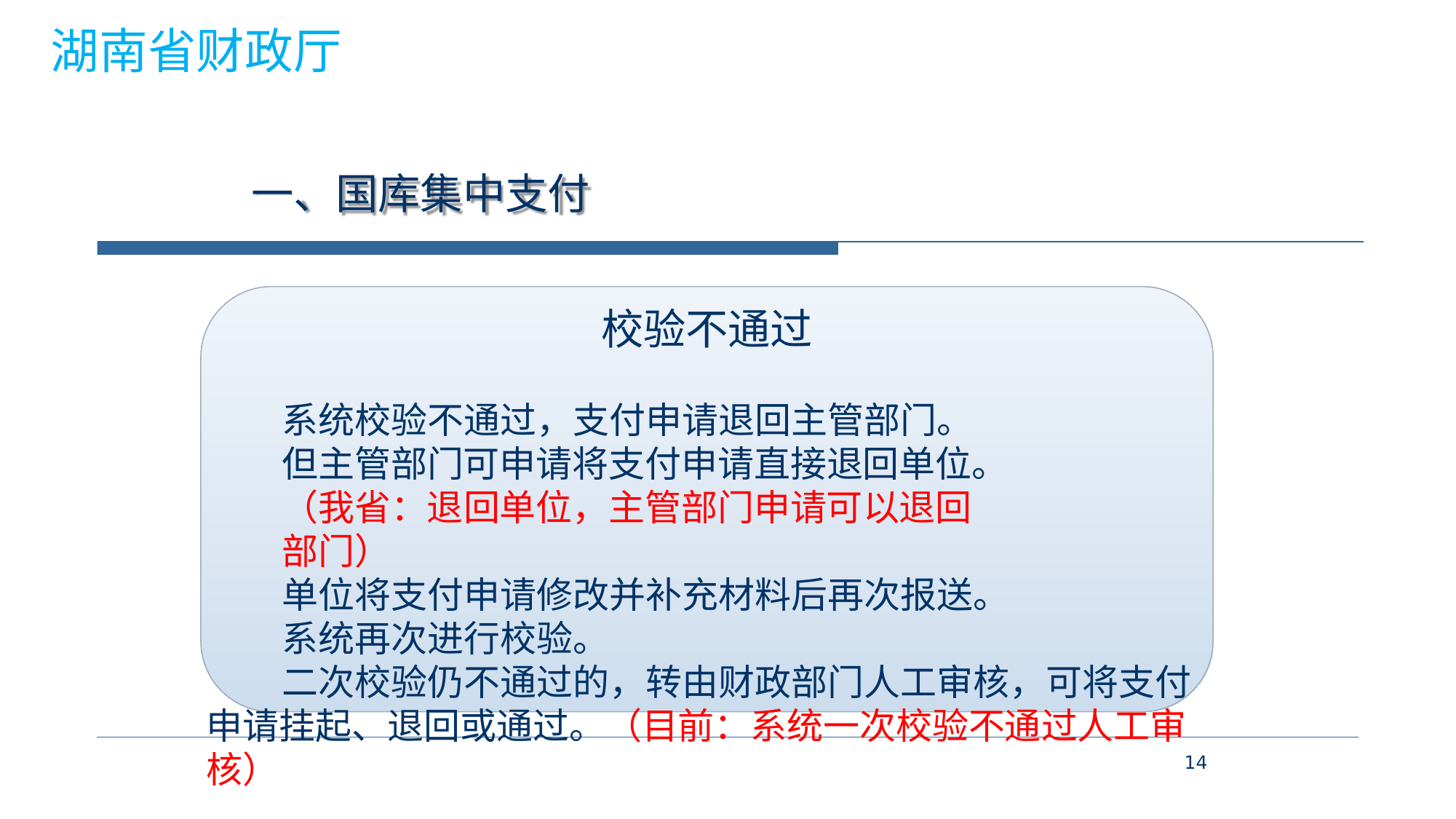

湖南省财政厅

# 一、国库集中支付

校验不通过
系统校验不通过，支付申请退回主管部门。 但主管部门可申请将支付申请直接退回单位。（我省：退回单位，主管部门申请可以退回部门）
单位将支付申请修改并补充材料后再次报送。 系统再次进行校验。
二次校验仍不通过的，转由财政部门人工审核，可将支付 申请挂起、退回或通过。（目前：系统一次校验不通过人工审核）

14